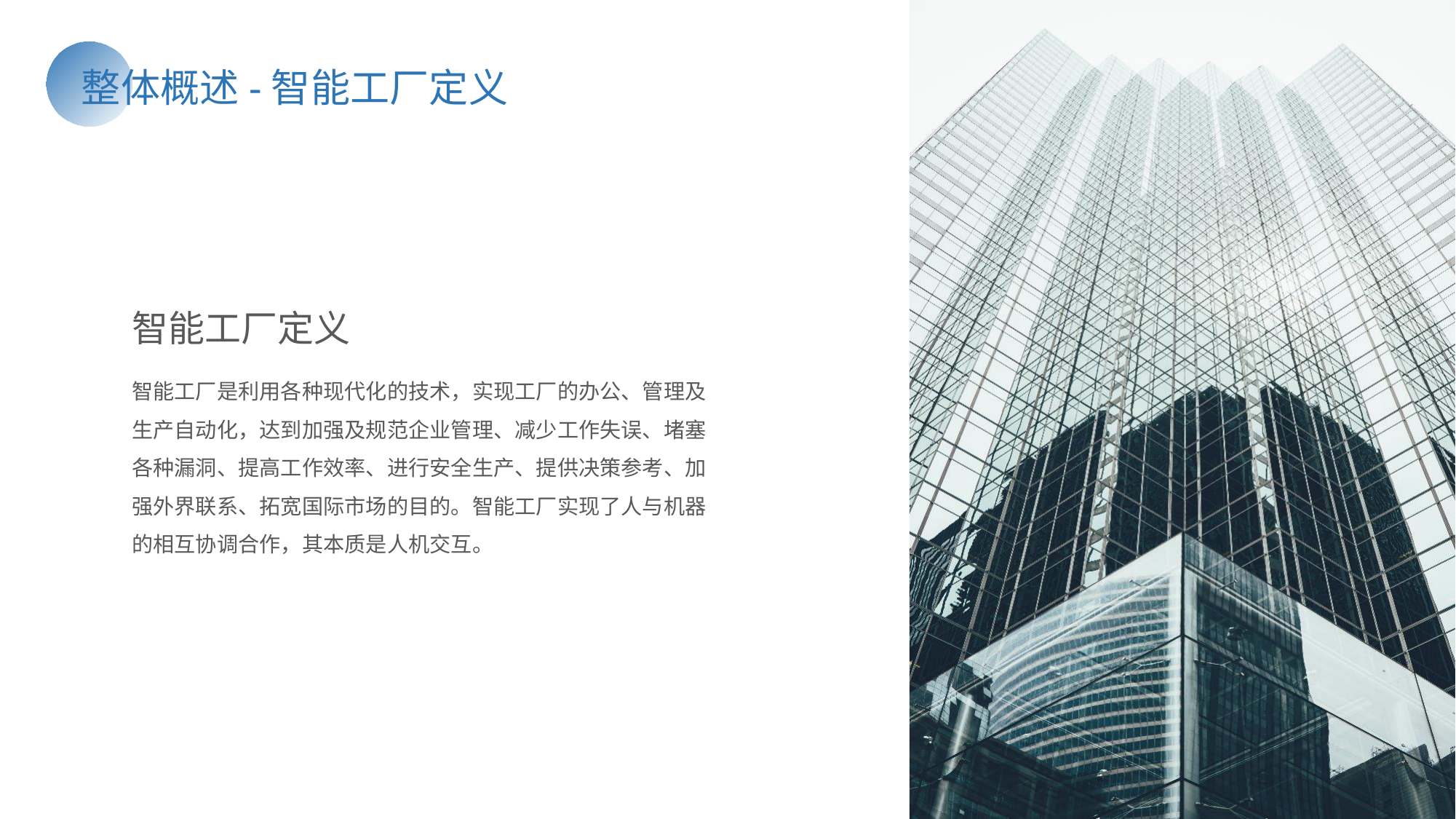

整体概述-智能工厂定义
智能工厂定义
智能工厂是利用各种现代化的技术，实现工厂的办公、管理及生产自动化，达到加强及规范企业管理、减少工作失误、堵塞各种漏洞、提高工作效率、进行安全生产、提供决策参考、加强外界联系、拓宽国际市场的目的。智能工厂实现了人与机器的相互协调合作，其本质是人机交互。
关键词